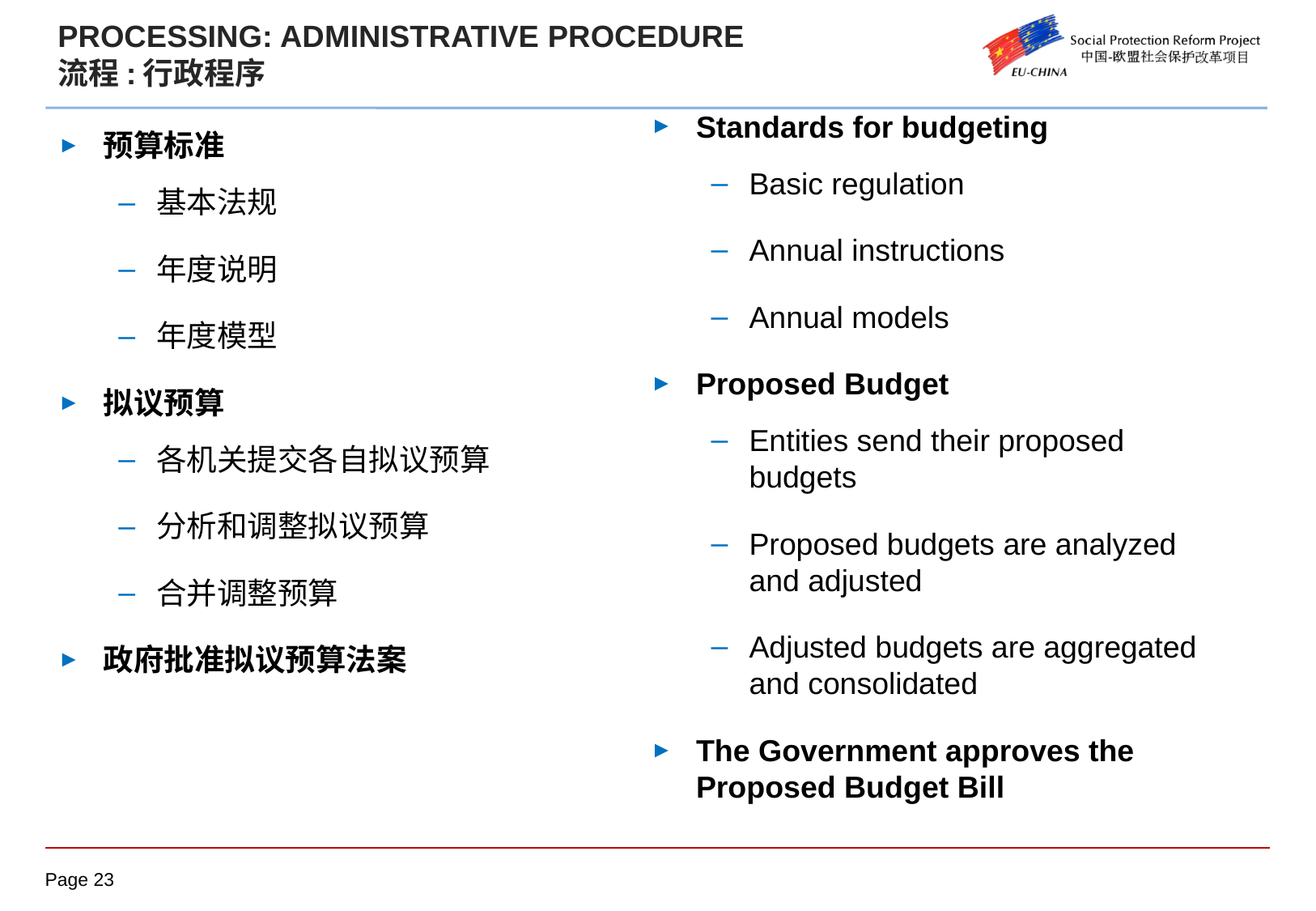

# PROCESSING: ADMINISTRATIVE PROCEDURE 流程:行政程序
Standards for budgeting
Basic regulation
Annual instructions
Annual models
Proposed Budget
Entities send their proposed budgets
Proposed budgets are analyzed and adjusted
Adjusted budgets are aggregated and consolidated
The Government approves the Proposed Budget Bill
预算标准
基本法规
年度说明
年度模型
拟议预算
各机关提交各自拟议预算
分析和调整拟议预算
合并调整预算
政府批准拟议预算法案